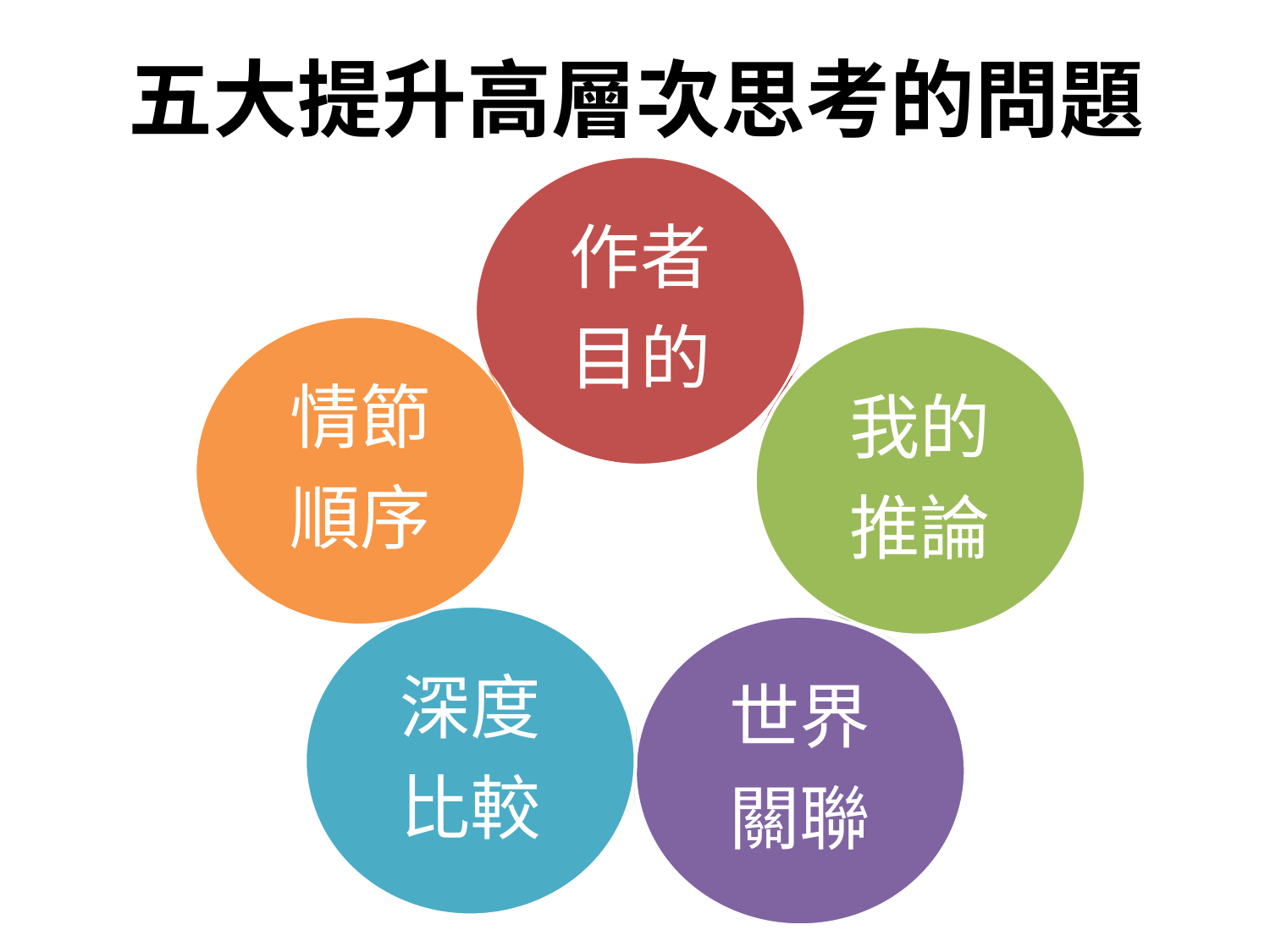

# 五大提升高層次思考的問題
作者
目的

我的
推論

世界
關聯

深度
比較

情節
順序